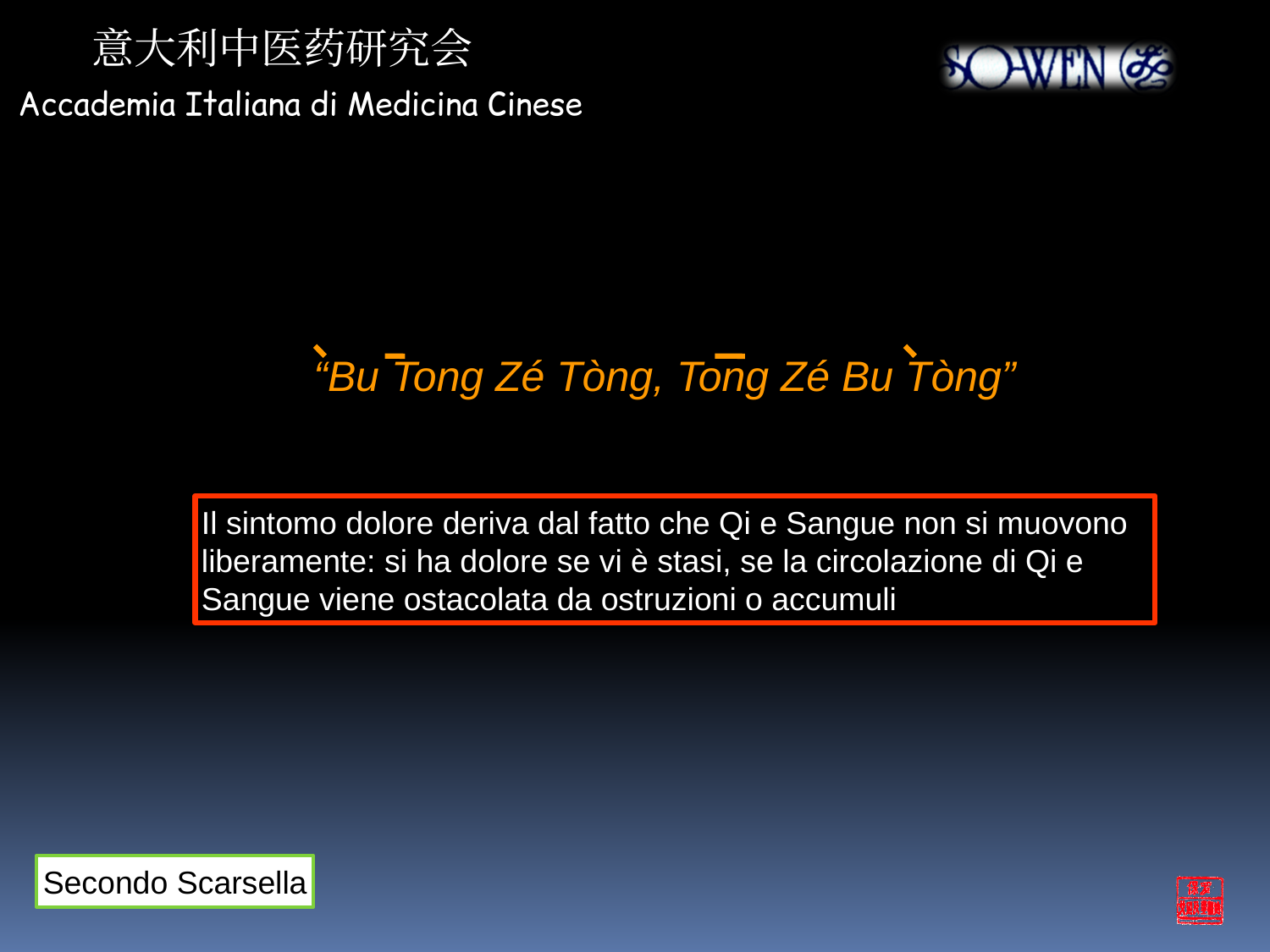

意大利中医药研究会
Accademia Italiana di Medicina Cinese
“Bu Tong Zé Tòng, Tong Zé Bu Tòng”

Il sintomo dolore deriva dal fatto che Qi e Sangue non si muovono liberamente: si ha dolore se vi è stasi, se la circolazione di Qi e Sangue viene ostacolata da ostruzioni o accumuli
Secondo Scarsella